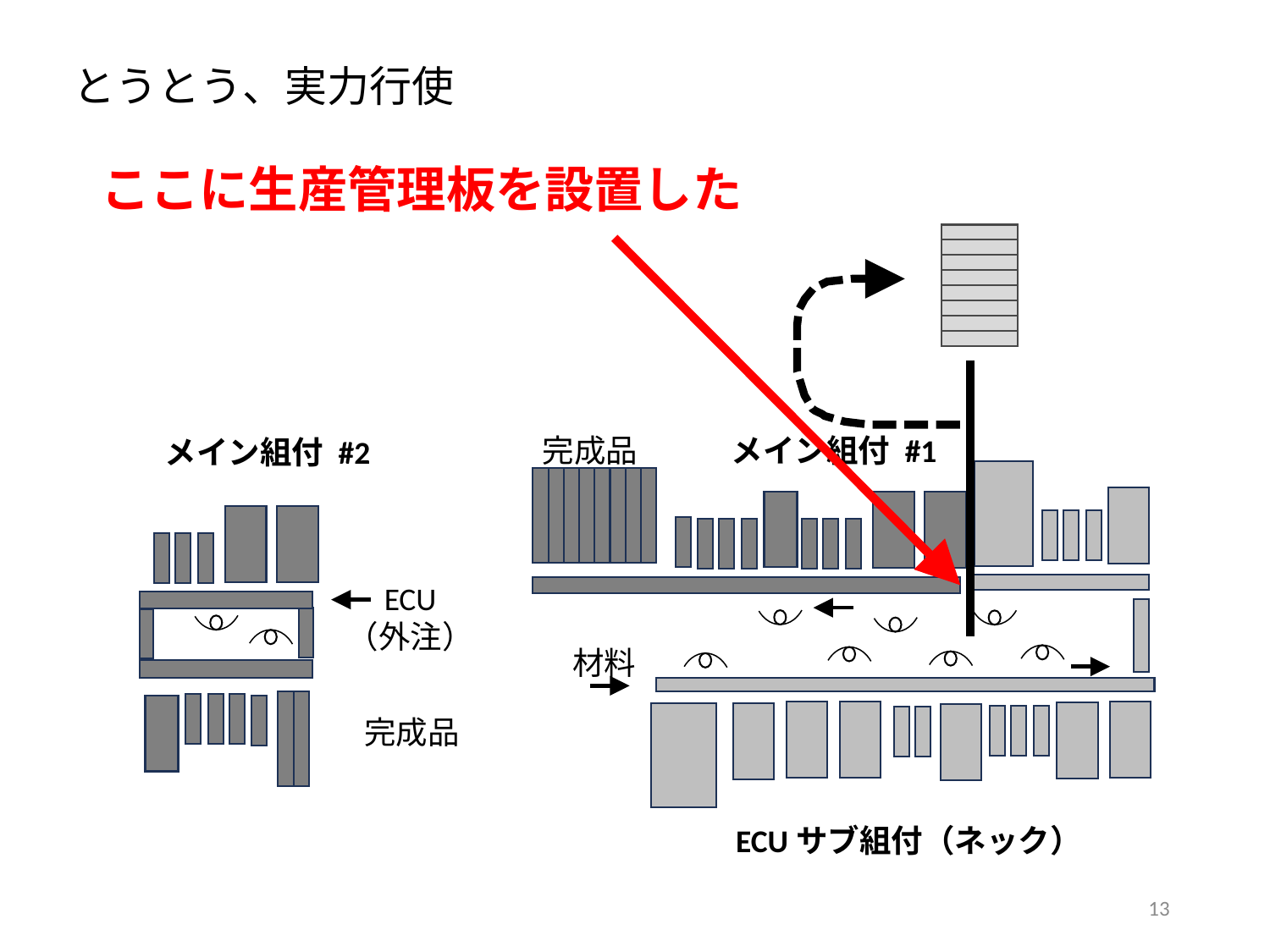

とうとう、実力行使
ここに生産管理板を設置した

メイン組付 #1
完成品
メイン組付 #2

ECU
（外注）

材料

完成品
ECUサブ組付（ネック）
13